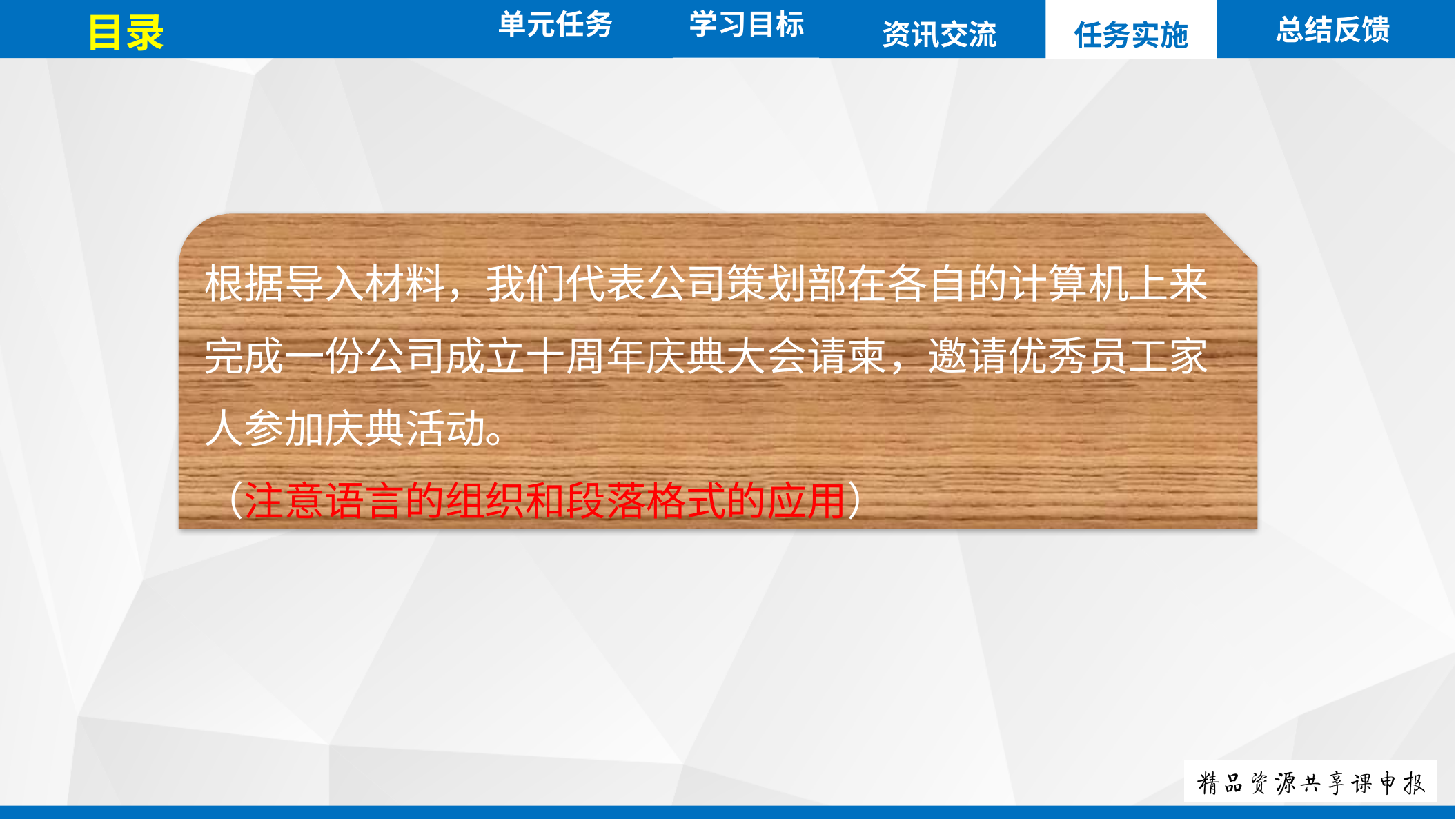

单元任务
目录
总结反馈
资讯交流
任务实施

学习目标

根据导入材料，我们代表公司策划部在各自的计算机上来完成一份公司成立十周年庆典大会请柬，邀请优秀员工家人参加庆典活动。
（注意语言的组织和段落格式的应用）